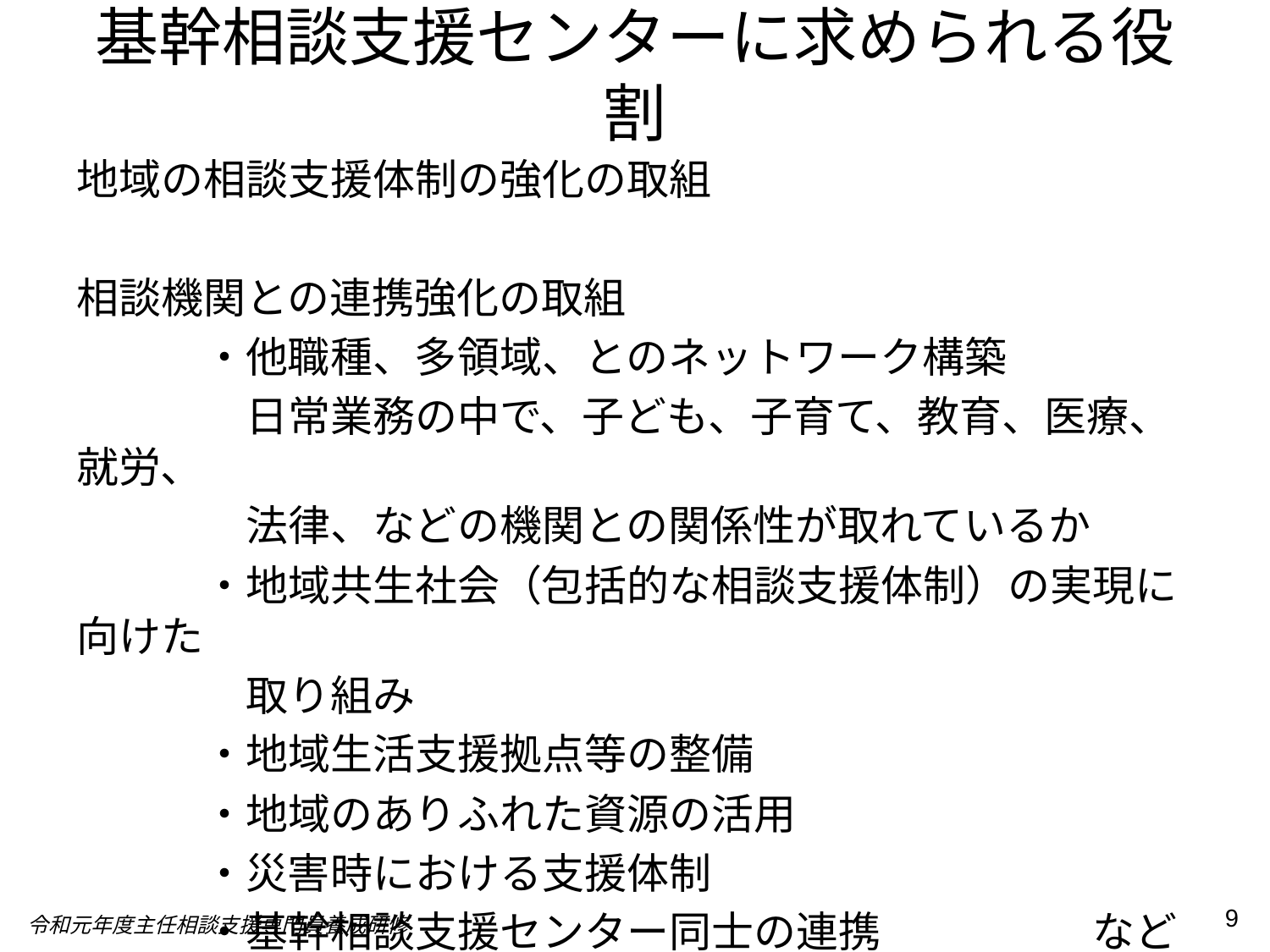

# 基幹相談支援センターに求められる役割
地域の相談支援体制の強化の取組

相談機関との連携強化の取組
　　　・他職種、多領域、とのネットワーク構築
　　　　日常業務の中で、子ども、子育て、教育、医療、就労、
　　　　法律、などの機関との関係性が取れているか
　　　・地域共生社会（包括的な相談支援体制）の実現に向けた
　　　　取り組み
　　　・地域生活支援拠点等の整備
　　　・地域のありふれた資源の活用
　　　・災害時における支援体制
　　　・基幹相談支援センター同士の連携　　　　　などなど・・・

9
令和元年度主任相談支援専門員養成研修